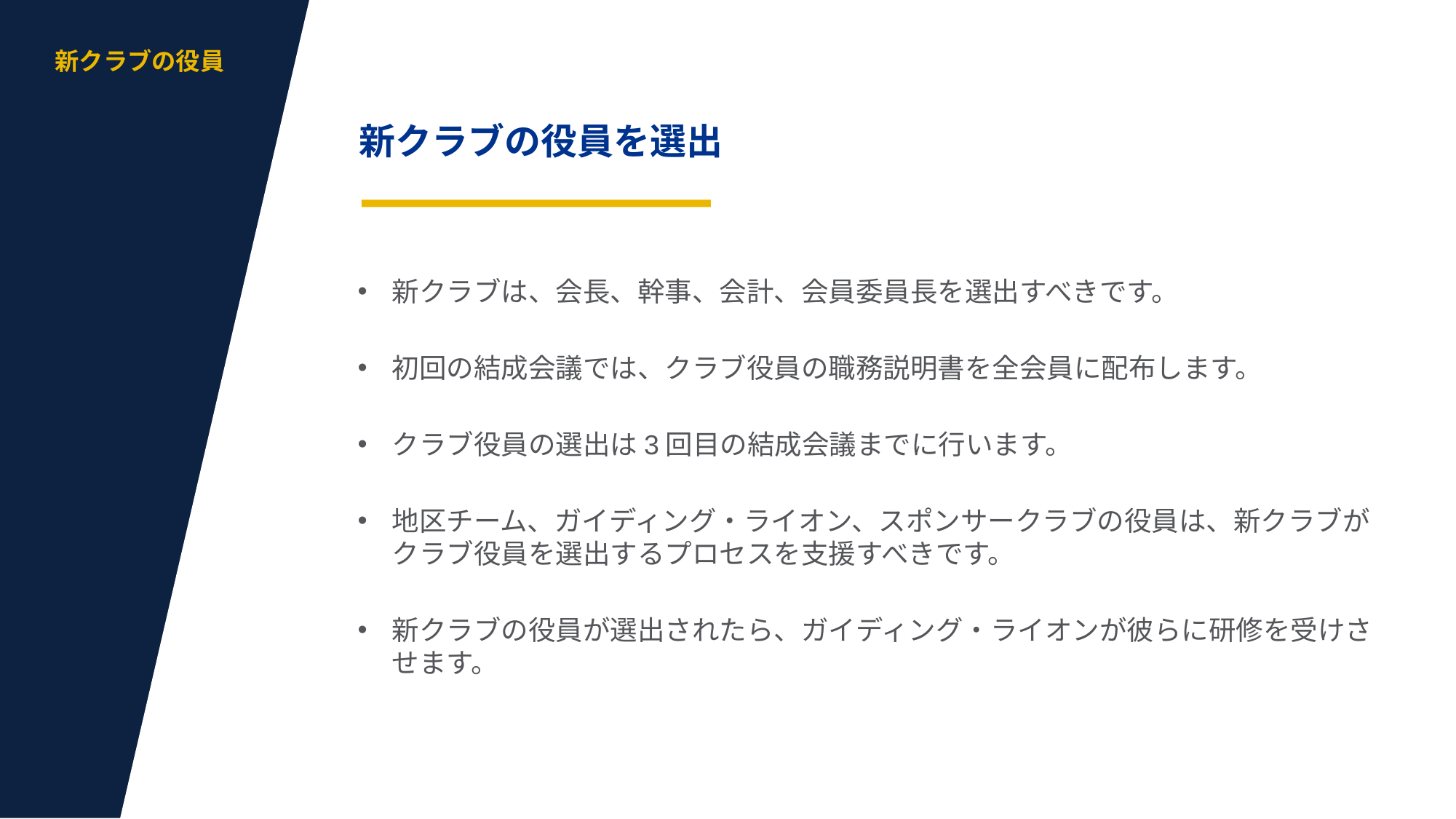

aa

新クラブの役員
新クラブの役員を選出

新クラブは、会長、幹事、会計、会員委員長を選出すべきです。

初回の結成会議では、クラブ役員の職務説明書を全会員に配布します。

クラブ役員の選出は3回目の結成会議までに行います。

地区チーム、ガイディング・ライオン、スポンサークラブの役員は、新クラブがクラブ役員を選出するプロセスを支援すべきです。

新クラブの役員が選出されたら、ガイディング・ライオンが彼らに研修を受けさせます。

6